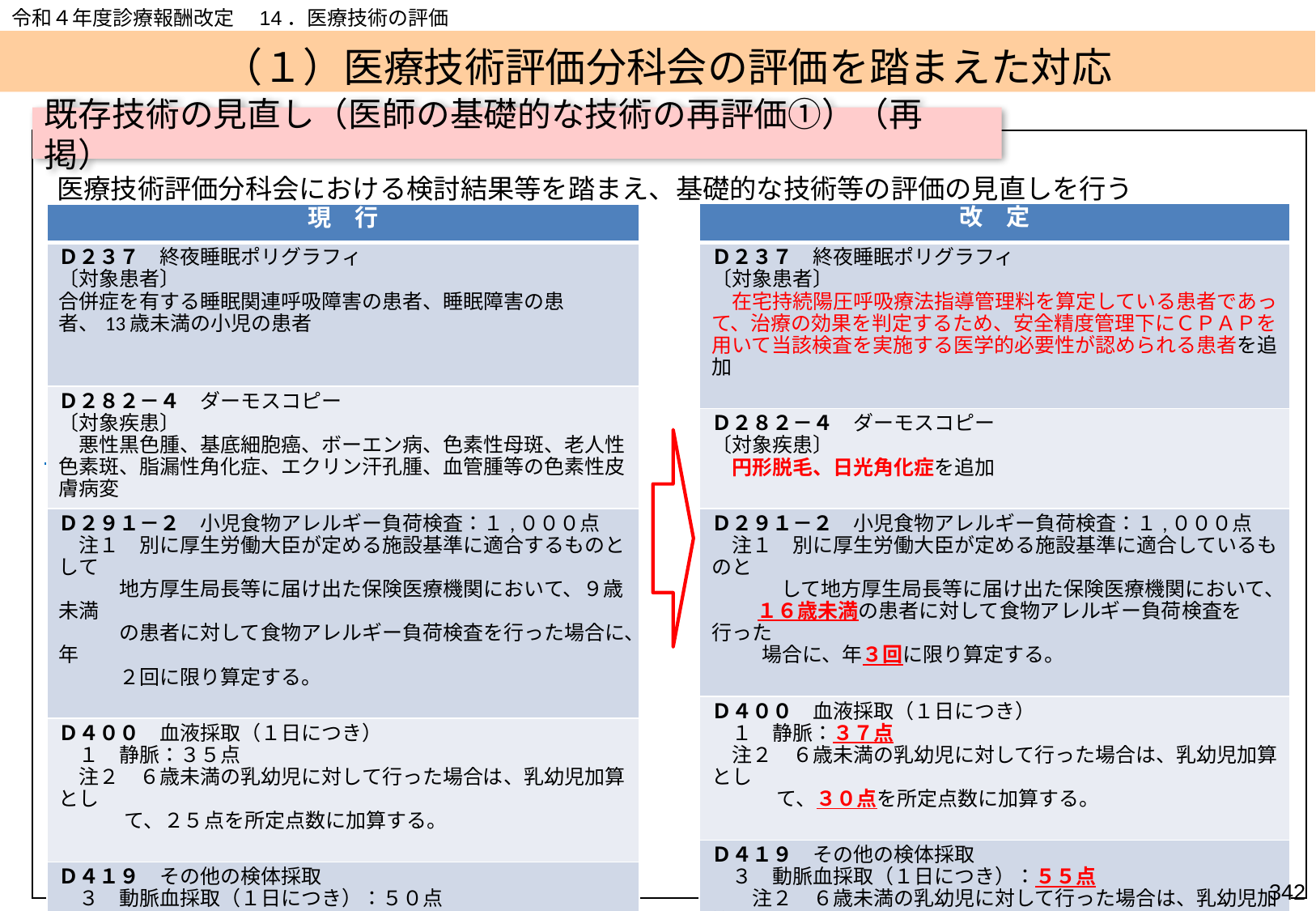

令和４年度診療報酬改定　14．医療技術の評価

 （１）医療技術評価分科会の評価を踏まえた対応
既存技術の見直し（医師の基礎的な技術の再評価①）（再掲）

医療技術評価分科会における検討結果等を踏まえ、基礎的な技術等の評価の見直しを行う
| 改　定 |
| --- |
| Ｄ２３７　終夜睡眠ポリグラフィ 〔対象患者〕 　在宅持続陽圧呼吸療法指導管理料を算定している患者であって、治療の効果を判定するため、安全精度管理下にＣＰＡＰを用いて当該検査を実施する医学的必要性が認められる患者を追加 |
| Ｄ２８２－４　ダーモスコピー　 〔対象疾患〕 　円形脱毛、日光角化症を追加 |
| Ｄ２９１－２　小児食物アレルギー負荷検査：１,０００点 　注１　別に厚生労働大臣が定める施設基準に適合しているものと 　　　 して地方厚生局長等に届け出た保険医療機関において、 １６歳未満の患者に対して食物アレルギー負荷検査を行った 場合に、年３回に限り算定する。 |
| Ｄ４００　血液採取（１日につき）　　 　１　静脈：３７点 　注２　６歳未満の乳幼児に対して行った場合は、乳幼児加算とし 　　　 て、３０点を所定点数に加算する。 |
| Ｄ４１９　その他の検体採取 　３　動脈血採取（１日につき）：５５点 　　注２　６歳未満の乳幼児に対して行った場合は、乳幼児加算とし 　　　　 て、３０点を所定点数に加算する。 　６　鼻腔・咽頭拭い液採取：２５点 |
| 現　行 |
| --- |
| Ｄ２３７　終夜睡眠ポリグラフィ 〔対象患者〕 合併症を有する睡眠関連呼吸障害の患者、睡眠障害の患者、13歳未満の小児の患者 |
| Ｄ２８２－４　ダーモスコピー 〔対象疾患〕 　悪性黒色腫、基底細胞癌、ボーエン病、色素性母斑、老人性色素斑、脂漏性角化症、エクリン汗孔腫、血管腫等の色素性皮膚病変 |
| Ｄ２９１－２　小児食物アレルギー負荷検査：１,０００点 　注１　別に厚生労働大臣が定める施設基準に適合するものとして 　　　地方厚生局長等に届け出た保険医療機関において、９歳未満 　　　の患者に対して食物アレルギー負荷検査を行った場合に、年 　　　２回に限り算定する。 |
| Ｄ４００　血液採取（１日につき）　　 　１　静脈：３５点 　注２　６歳未満の乳幼児に対して行った場合は、乳幼児加算とし 　　　 て、２５点を所定点数に加算する。 |
| Ｄ４１９　その他の検体採取 　３　動脈血採取（１日につき）：５０点 　　注２　６歳未満の乳幼児に対して行った場合は、乳幼児加算とし 　　　　 て、１５点を所定点数に加算する。 　６　鼻腔・咽頭拭い液採取：５点 |

342